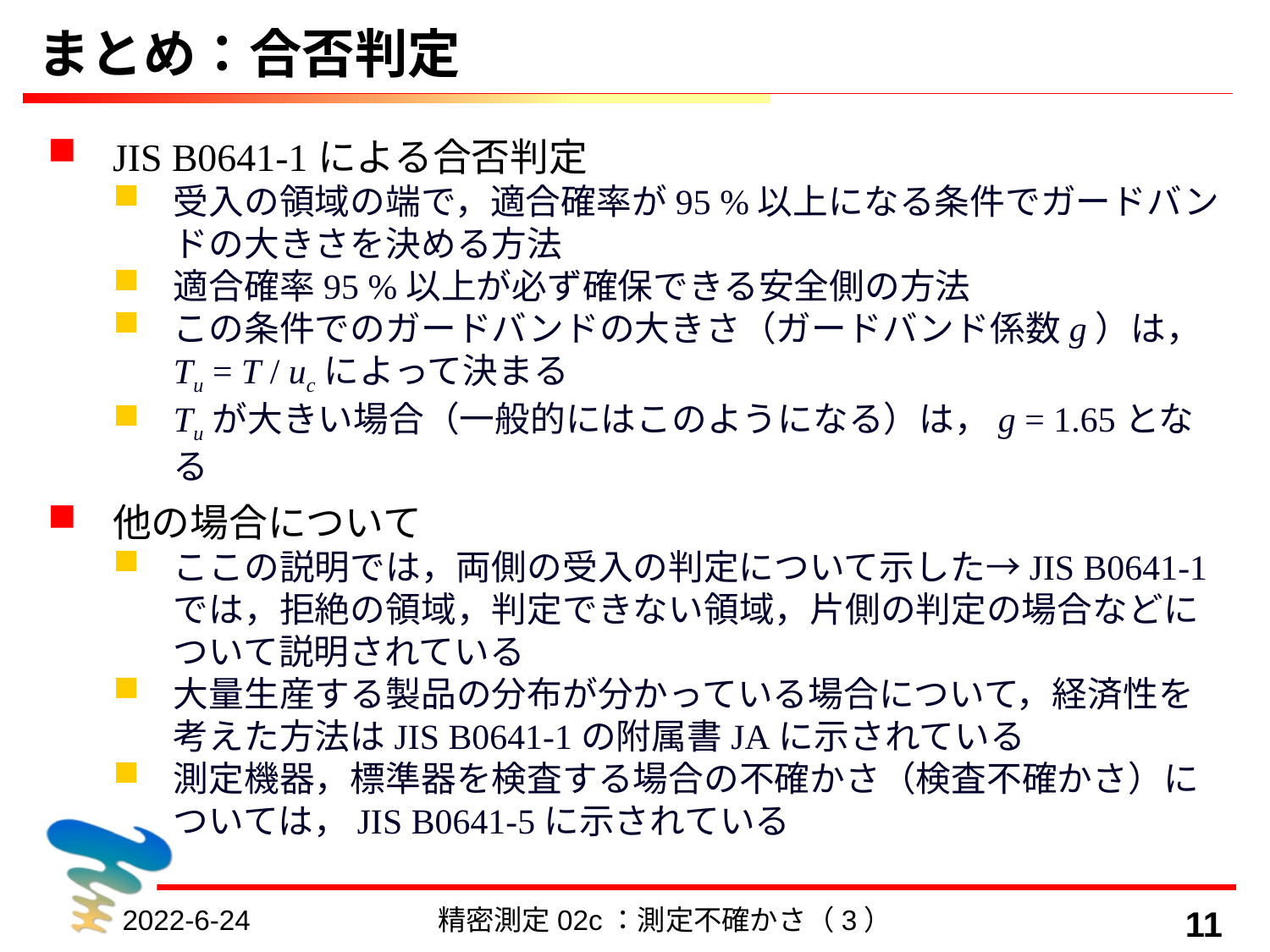

# まとめ：合否判定
JIS B0641-1による合否判定
受入の領域の端で，適合確率が95 %以上になる条件でガードバンドの大きさを決める方法
適合確率95 %以上が必ず確保できる安全側の方法
この条件でのガードバンドの大きさ（ガードバンド係数g）は， Tu = T / ucによって決まる
Tuが大きい場合（一般的にはこのようになる）は，g = 1.65となる
他の場合について
ここの説明では，両側の受入の判定について示した→JIS B0641-1では，拒絶の領域，判定できない領域，片側の判定の場合などについて説明されている
大量生産する製品の分布が分かっている場合について，経済性を考えた方法はJIS B0641-1の附属書JAに示されている
測定機器，標準器を検査する場合の不確かさ（検査不確かさ）については，JIS B0641-5に示されている

2022-6-24
精密測定02c：測定不確かさ（3）
11